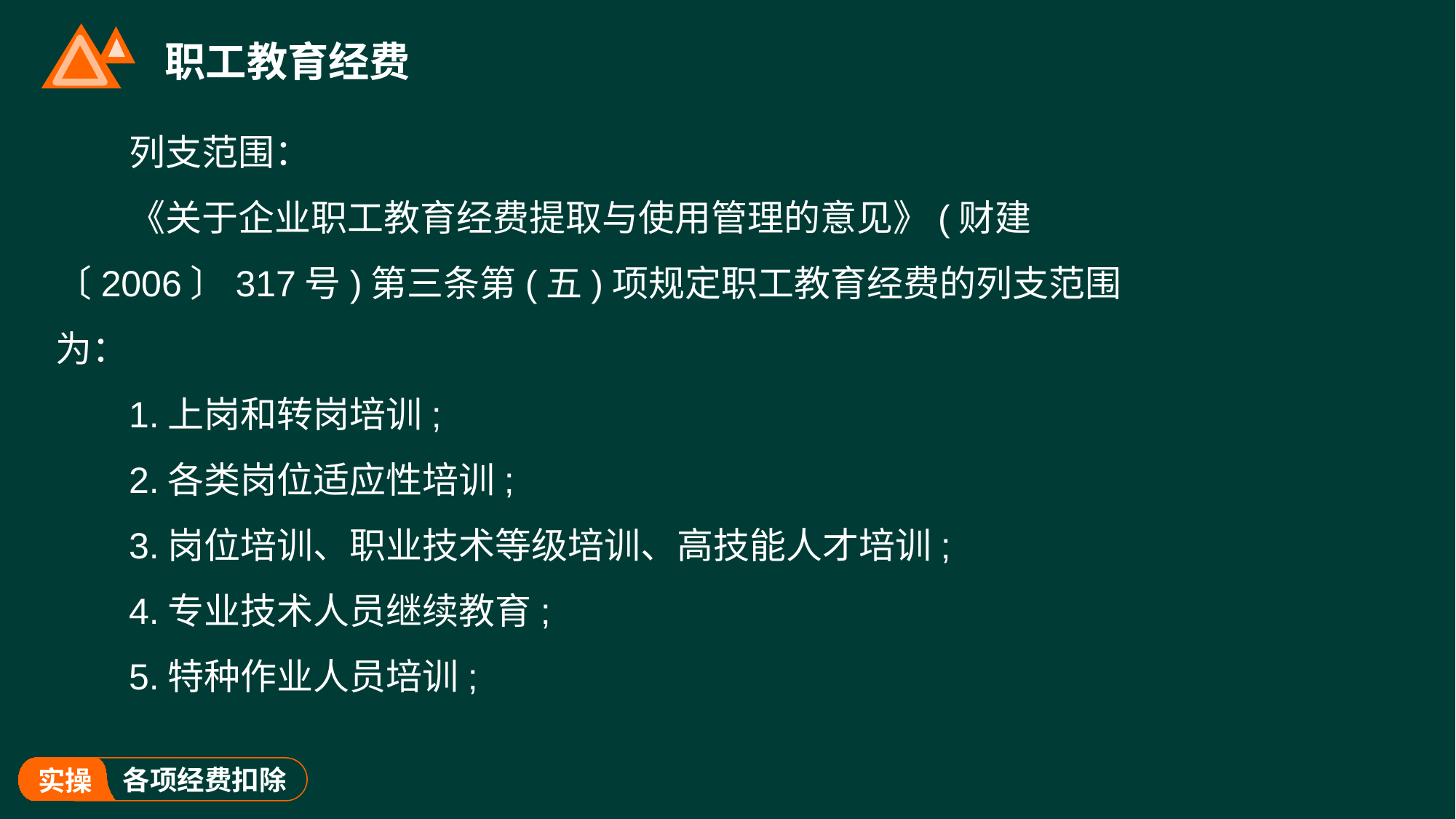

# 职工教育经费
列支范围：
《关于企业职工教育经费提取与使用管理的意见》(财建〔2006〕317号)第三条第(五)项规定职工教育经费的列支范围为：
1.上岗和转岗培训;
2.各类岗位适应性培训;
3.岗位培训、职业技术等级培训、高技能人才培训;
4.专业技术人员继续教育;
5.特种作业人员培训;